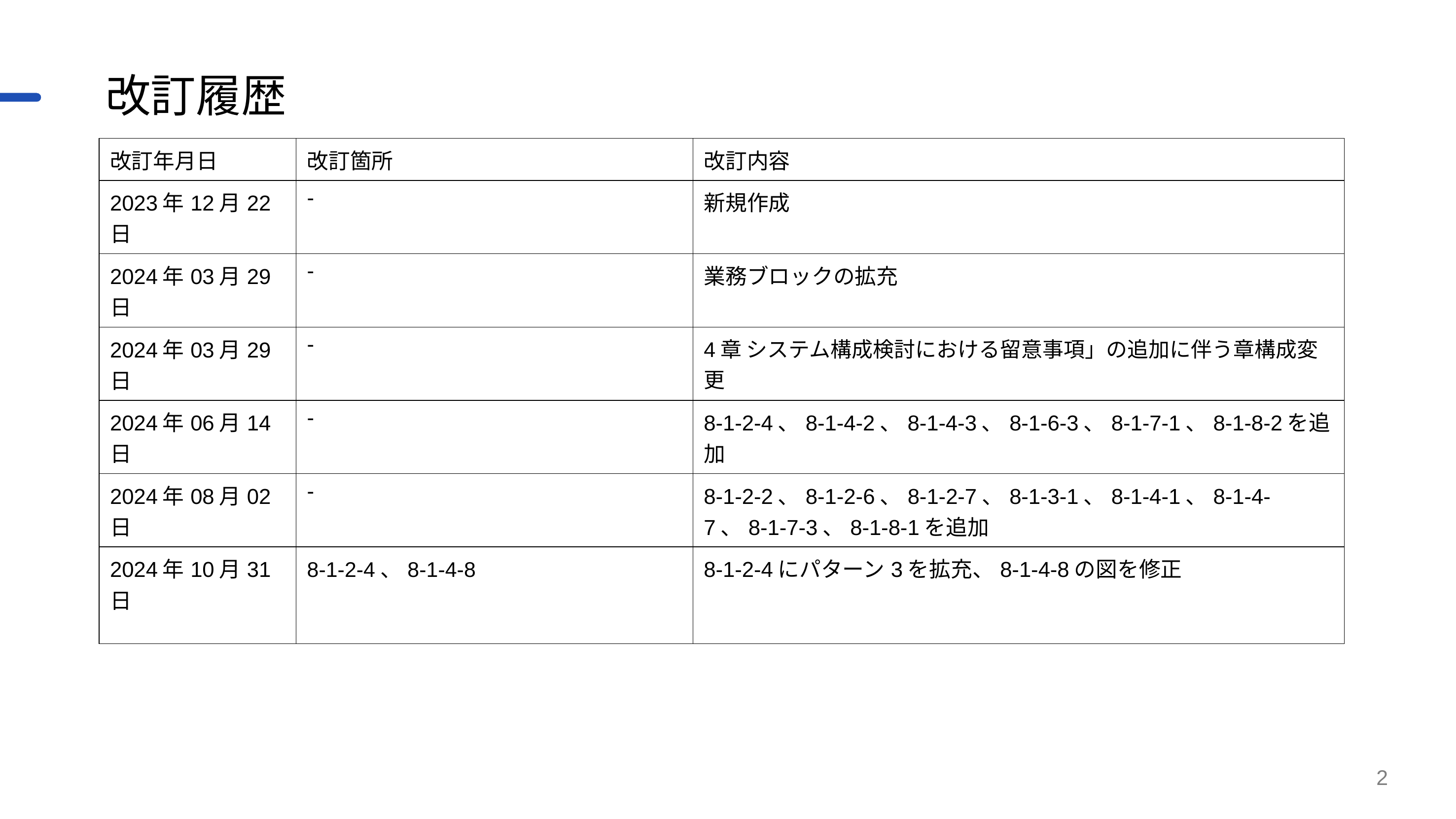

# 改訂履歴
| 改訂年月日 | 改訂箇所 | 改訂内容 |
| --- | --- | --- |
| 2023年12月22日 | - | 新規作成 |
| 2024年03月29日 | - | 業務ブロックの拡充 |
| 2024年03月29日 | - | 4章 システム構成検討における留意事項」の追加に伴う章構成変更 |
| 2024年06月14日 | - | 8-1-2-4、8-1-4-2、8-1-4-3、8-1-6-3、8-1-7-1、8-1-8-2を追加 |
| 2024年08月02日 | - | 8-1-2-2、8-1-2-6、8-1-2-7、8-1-3-1、8-1-4-1、8-1-4-7、8-1-7-3、8-1-8-1を追加 |
| 2024年10月31日 | 8-1-2-4、8-1-4-8 | 8-1-2-4にパターン3を拡充、8-1-4-8の図を修正 |
2